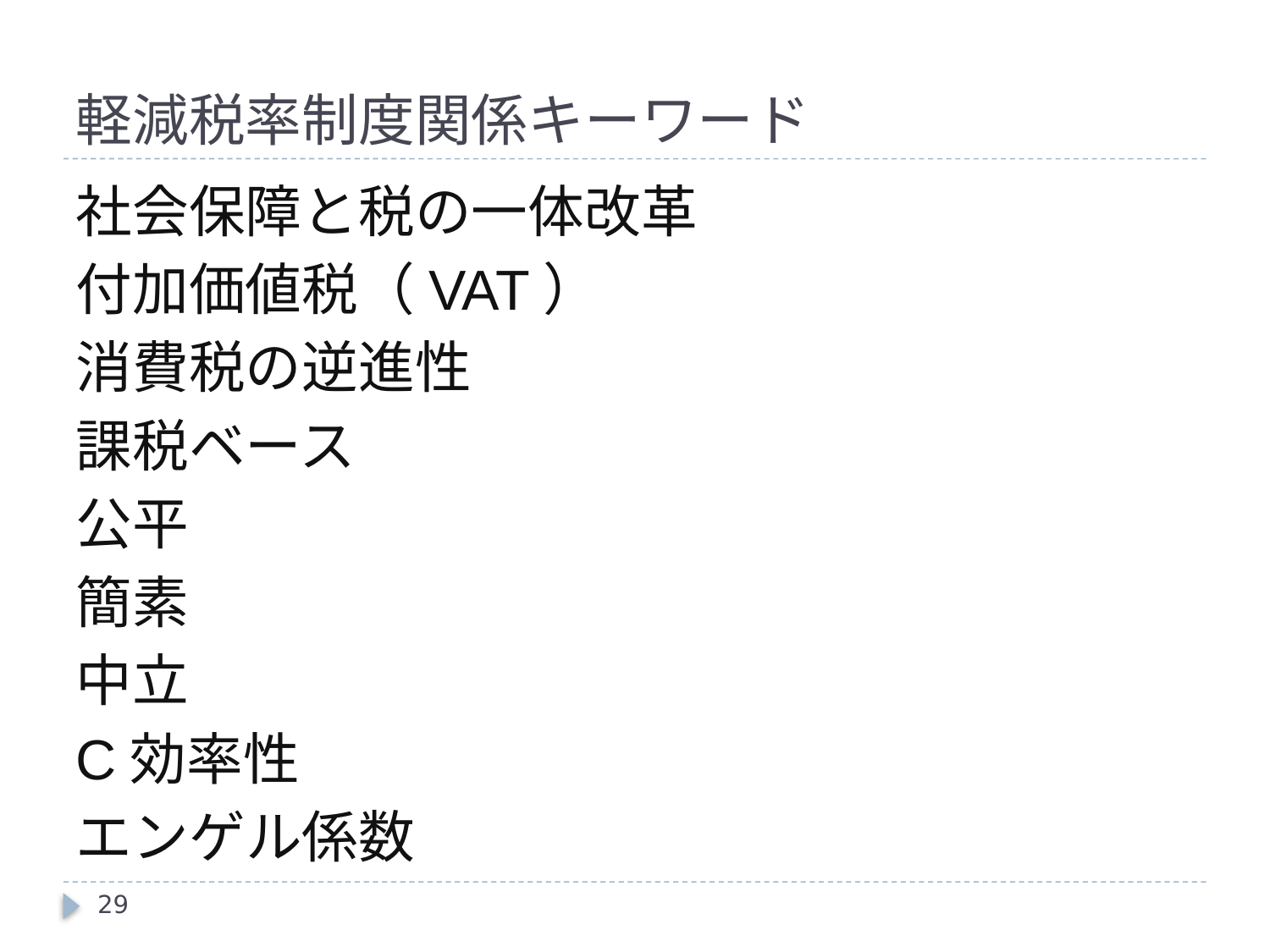

# 軽減税率制度関係キーワード
社会保障と税の一体改革
付加価値税（VAT）
消費税の逆進性
課税ベース
公平
簡素
中立
C効率性
エンゲル係数

29